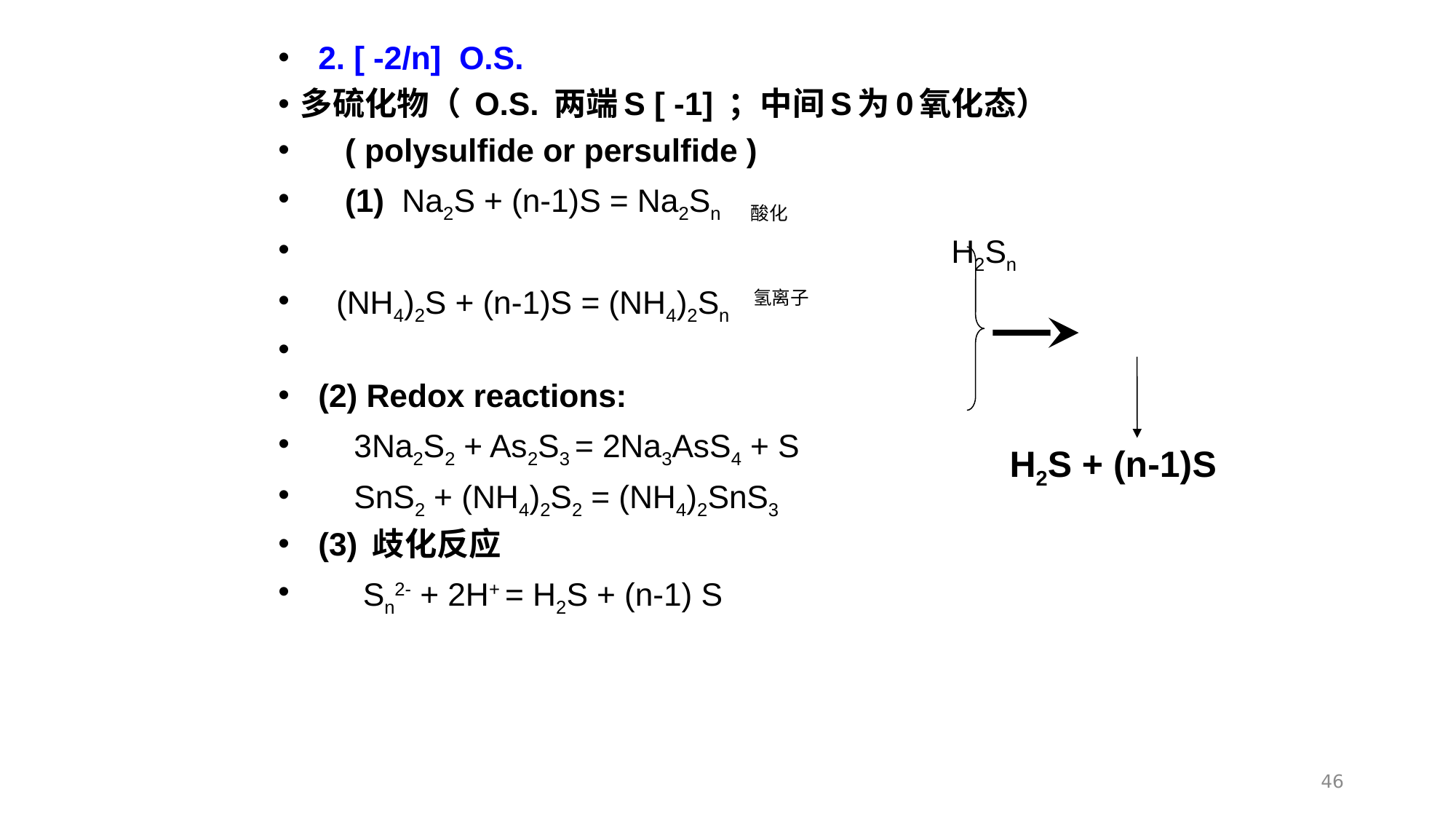

2. [ -2/n]  O.S.
多硫化物（ O.S. 两端S [ -1] ；中间S为0氧化态）
     ( polysulfide or persulfide )
     (1)  Na2S + (n-1)S = Na2Sn     酸化
                                                                         H2Sn
    (NH4)2S + (n-1)S = (NH4)2Sn  氢离子

  (2) Redox reactions:
      3Na2S2 + As2S3 = 2Na3AsS4 + S
      SnS2 + (NH4)2S2 = (NH4)2SnS3
  (3) 歧化反应
       Sn2- + 2H+ = H2S + (n-1) S

H2S + (n-1)S
46